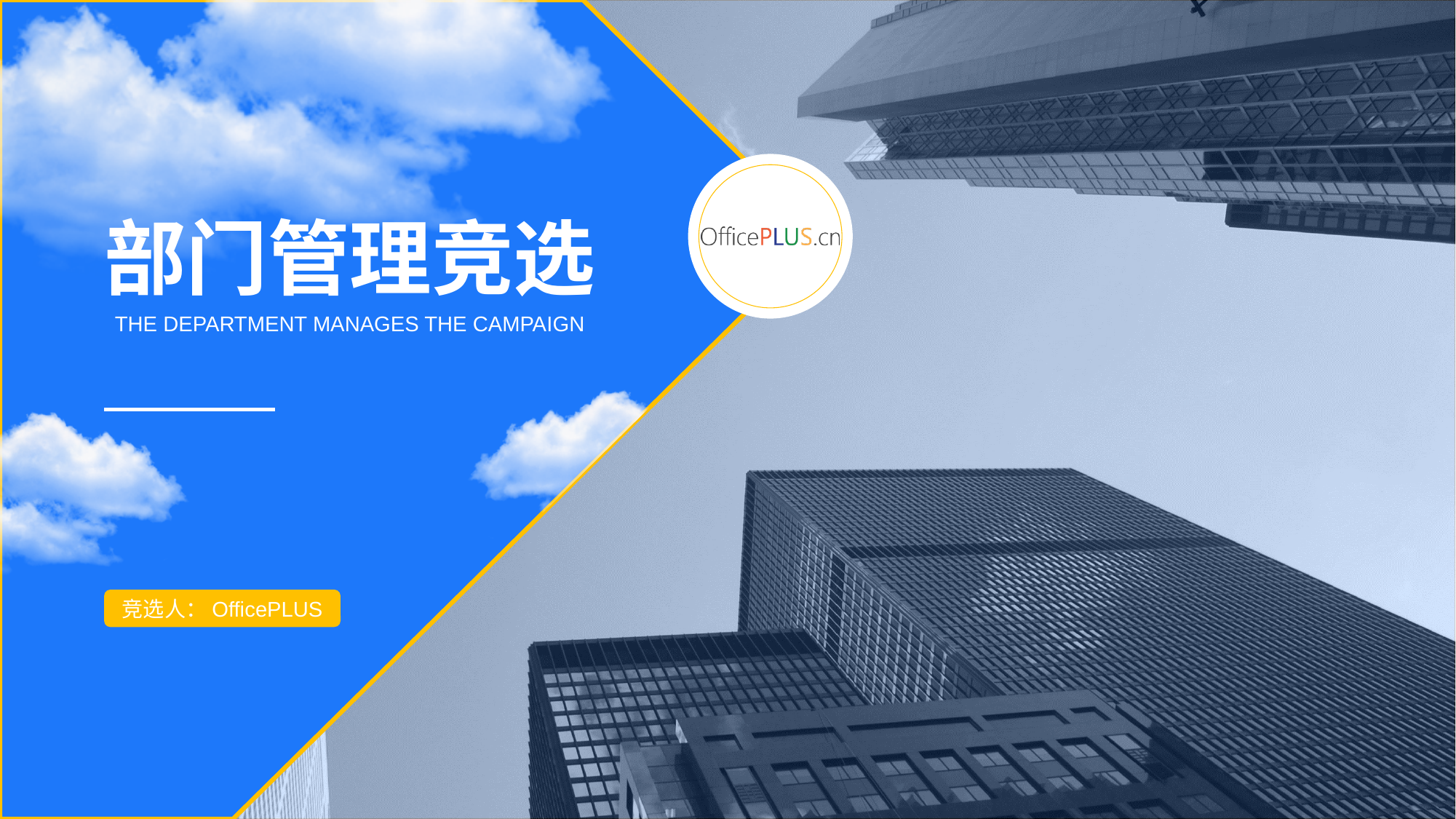

部门管理竞选
THE DEPARTMENT MANAGES THE CAMPAIGN
竞选人：OfficePLUS